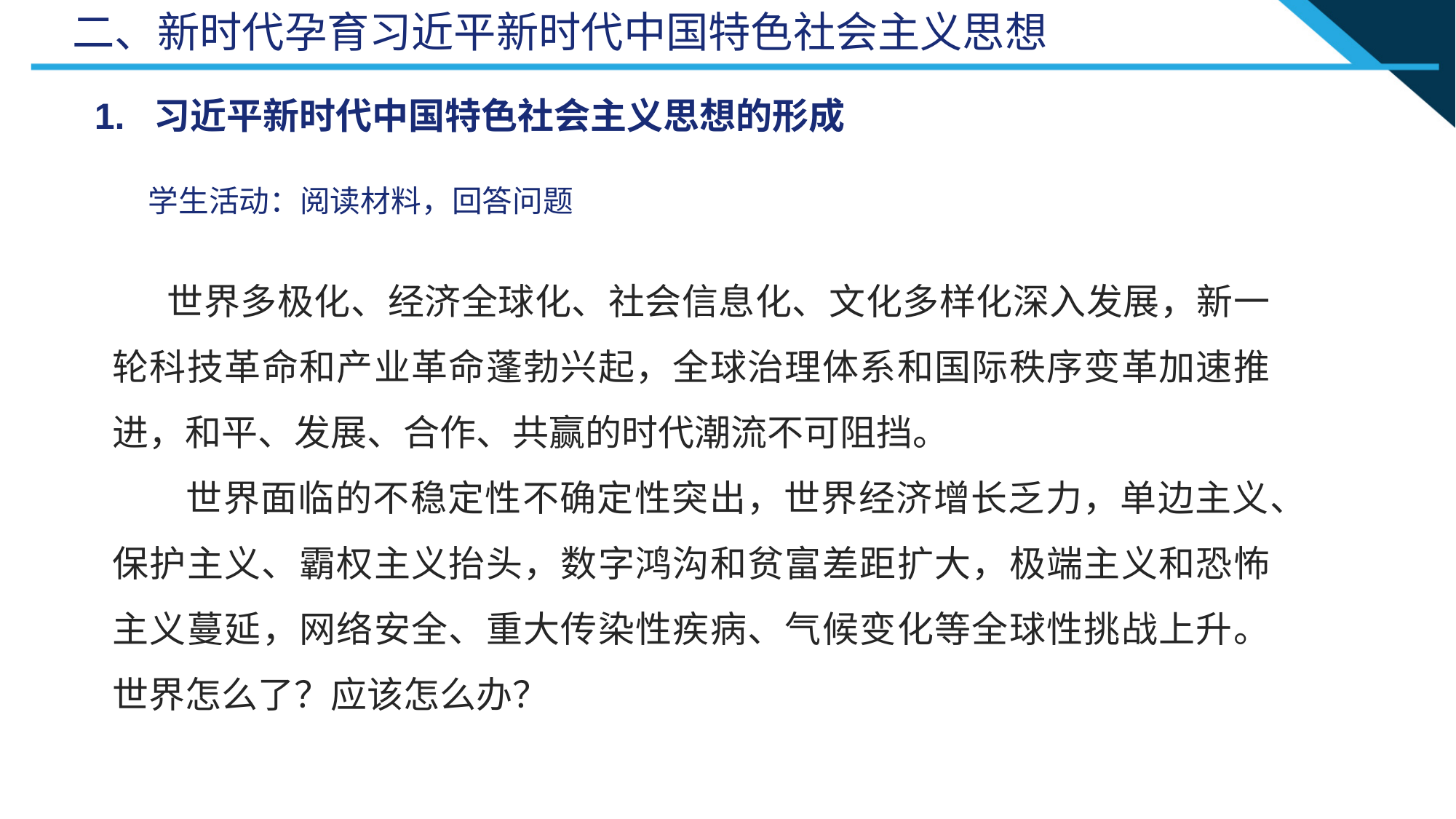

二、新时代孕育习近平新时代中国特色社会主义思想
       1.  习近平新时代中国特色社会主义思想的形成
       学生活动：阅读材料，回答问题
世界多极化、经济全球化、社会信息化、文化多样化深入发展，新一轮科技革命和产业革命蓬勃兴起，全球治理体系和国际秩序变革加速推进，和平、发展、合作、共赢的时代潮流不可阻挡。
 世界面临的不稳定性不确定性突出，世界经济增长乏力，单边主义、保护主义、霸权主义抬头，数字鸿沟和贫富差距扩大，极端主义和恐怖主义蔓延，网络安全、重大传染性疾病、气候变化等全球性挑战上升。世界怎么了？应该怎么办？